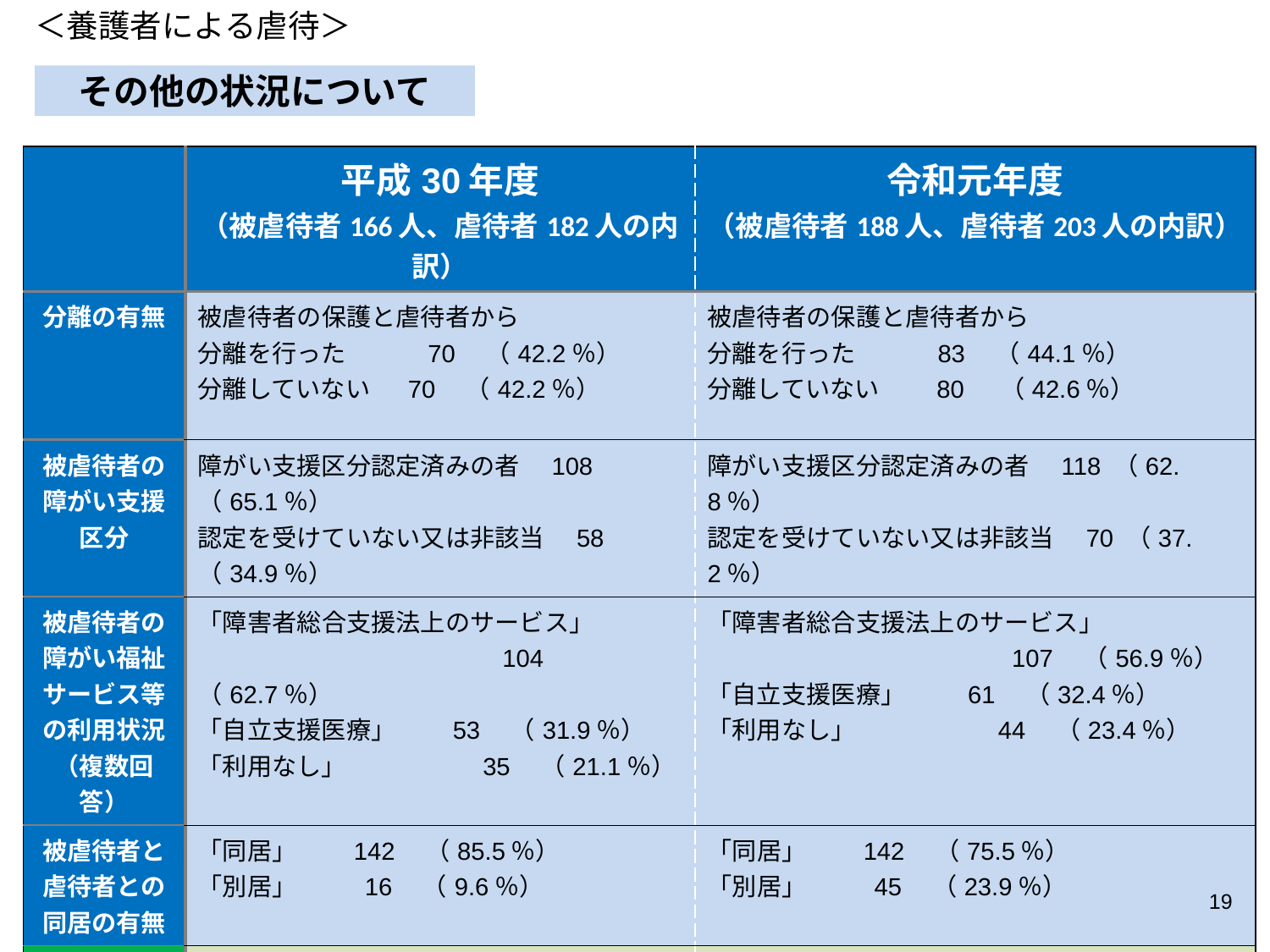

＜養護者による虐待＞
その他の状況について
|  | 平成30年度 （被虐待者166人、虐待者182人の内訳） | 令和元年度 （被虐待者188人、虐待者203人の内訳） |
| --- | --- | --- |
| 分離の有無 | 被虐待者の保護と虐待者から 分離を行った　　　70　（42.2％） 分離していない　 70　（42.2％） | 被虐待者の保護と虐待者から 分離を行った　　　83　（44.1％） 分離していない　　80　 （42.6％） |
| 被虐待者の 障がい支援区分 | 障がい支援区分認定済みの者　108 （65.1％） 認定を受けていない又は非該当　58 （34.9％） | 障がい支援区分認定済みの者　118 （62.8％） 認定を受けていない又は非該当　70 （37.2％） |
| 被虐待者の障がい福祉サービス等の利用状況（複数回答） | 「障害者総合支援法上のサービス」 　　　　　　　　　　　　104　（62.7％） 「自立支援医療」　　53　（31.9％） 「利用なし」　　　　 　35　（21.1％） | 「障害者総合支援法上のサービス」 　　　　　　　　　　　　107　（56.9％） 「自立支援医療」　　 61　（32.4％） 「利用なし」　　　　 　44　（23.4％） |
| 被虐待者と虐待者との同居の有無 | 「同居」　　142　（85.5％） 「別居」　 　 16　（9.6％） | 「同居」　　142　（75.5％） 「別居」　 　 45　（23.9％） |
| 虐待者の 性別 | 「男性」　 106　（58.2％） 「女性」　　76　（41.8％） | 「男性」　 130　（64.0％） 「女性」　　73　（36.0％） |
19